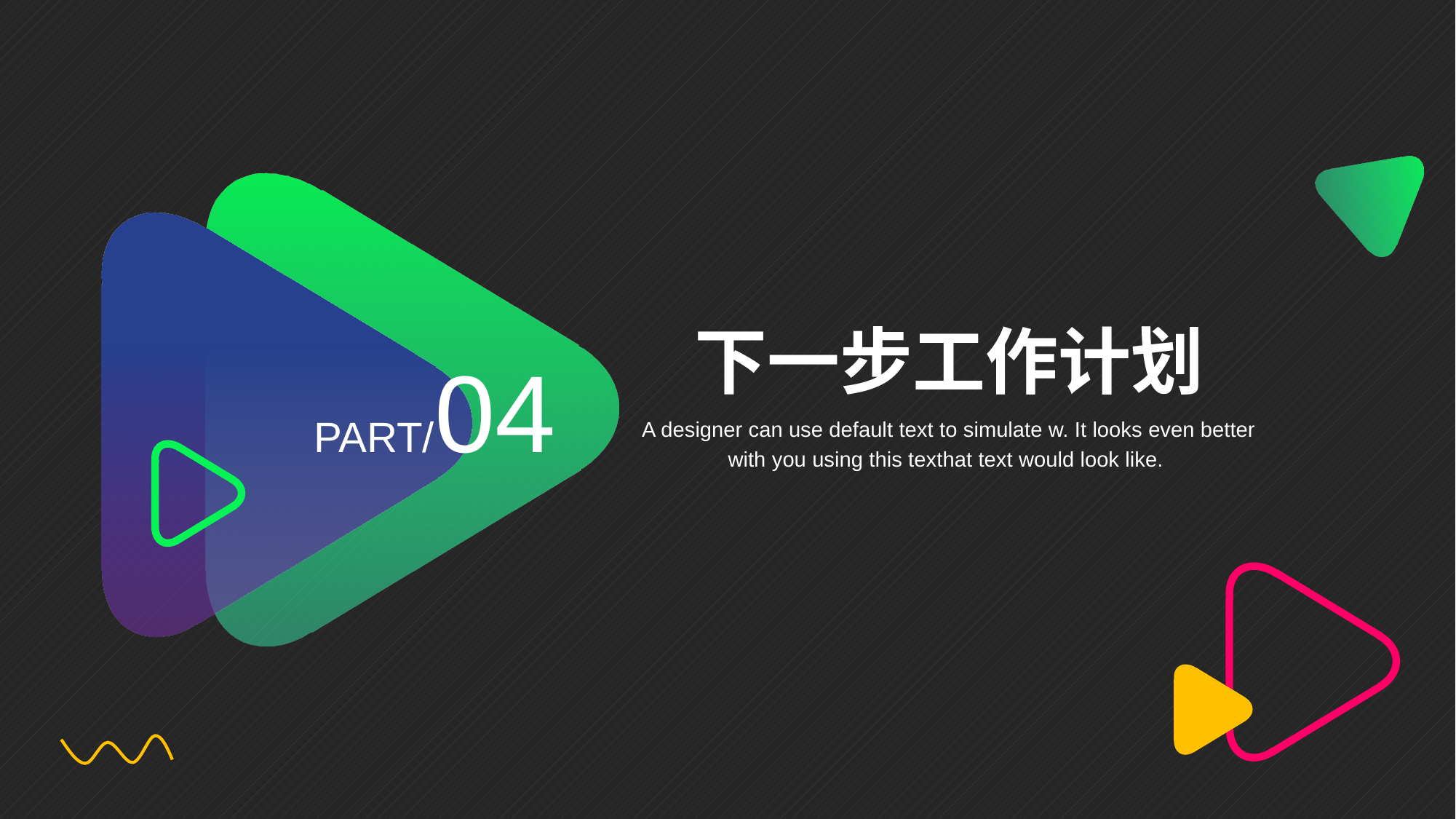

PART/04

下一步工作计划
A designer can use default text to simulate w. It looks even better with you using this texthat text would look like.